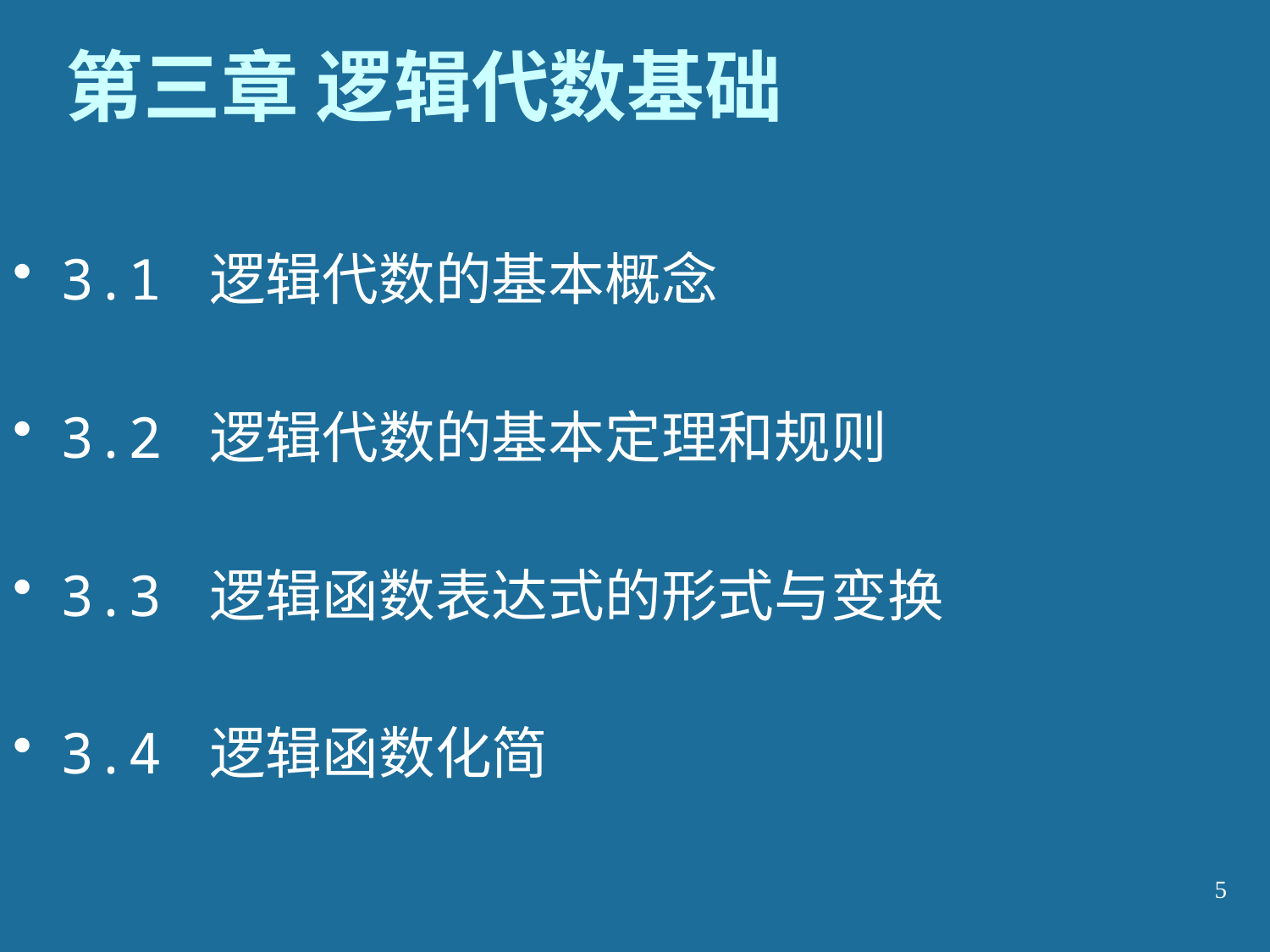

# 第三章 逻辑代数基础

3.1 逻辑代数的基本概念

3.2 逻辑代数的基本定理和规则

3.3 逻辑函数表达式的形式与变换

3.4 逻辑函数化简
5